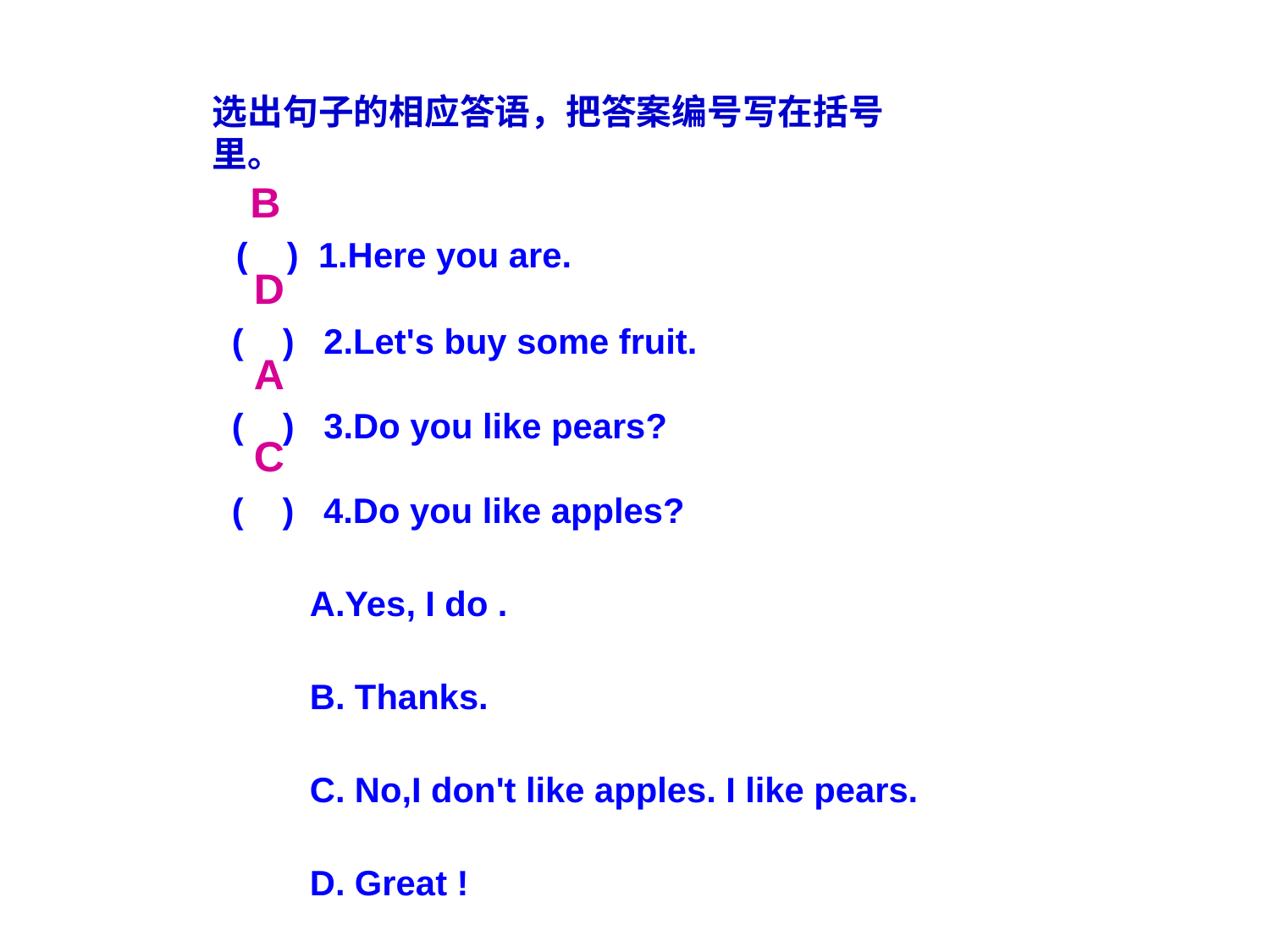

选出句子的相应答语，把答案编号写在括号里。

  (    )  1.Here you are.

  (    )   2.Let's buy some fruit.

  (    )   3.Do you like pears?

  (    )   4.Do you like apples?

          A.Yes, I do .

          B. Thanks.

          C. No,I don't like apples. I like pears.

          D. Great !

B
D
A
C